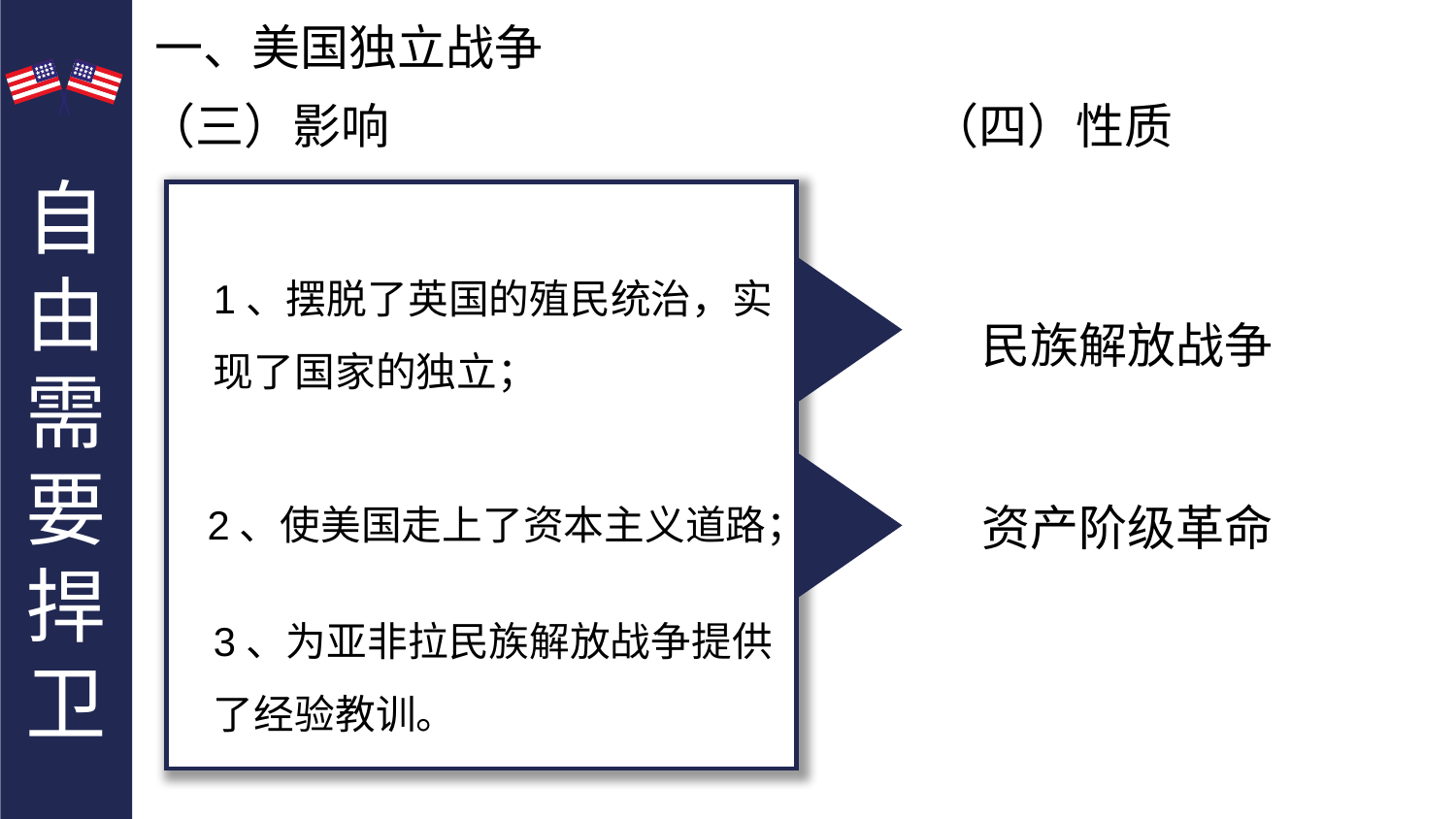

自由需要捍卫

一、美国独立战争
（三）影响
（四）性质

1、摆脱了英国的殖民统治，实现了国家的独立；

民族解放战争
资产阶级革命
2、使美国走上了资本主义道路；

3、为亚非拉民族解放战争提供了经验教训。